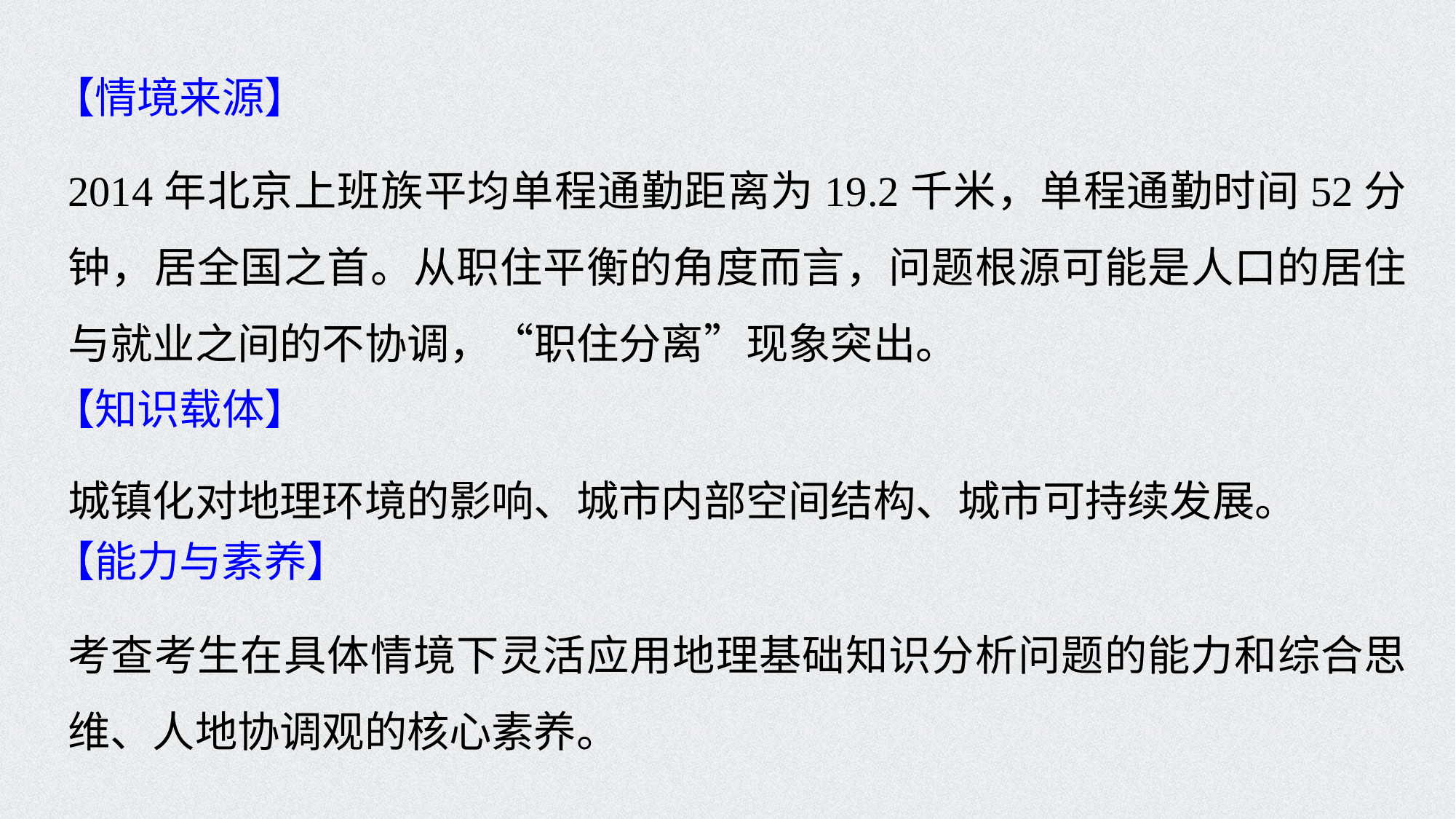

【情境来源】
2014年北京上班族平均单程通勤距离为19.2千米，单程通勤时间52分钟，居全国之首。从职住平衡的角度而言，问题根源可能是人口的居住与就业之间的不协调，“职住分离”现象突出。
【知识载体】
城镇化对地理环境的影响、城市内部空间结构、城市可持续发展。
【能力与素养】
考查考生在具体情境下灵活应用地理基础知识分析问题的能力和综合思维、人地协调观的核心素养。